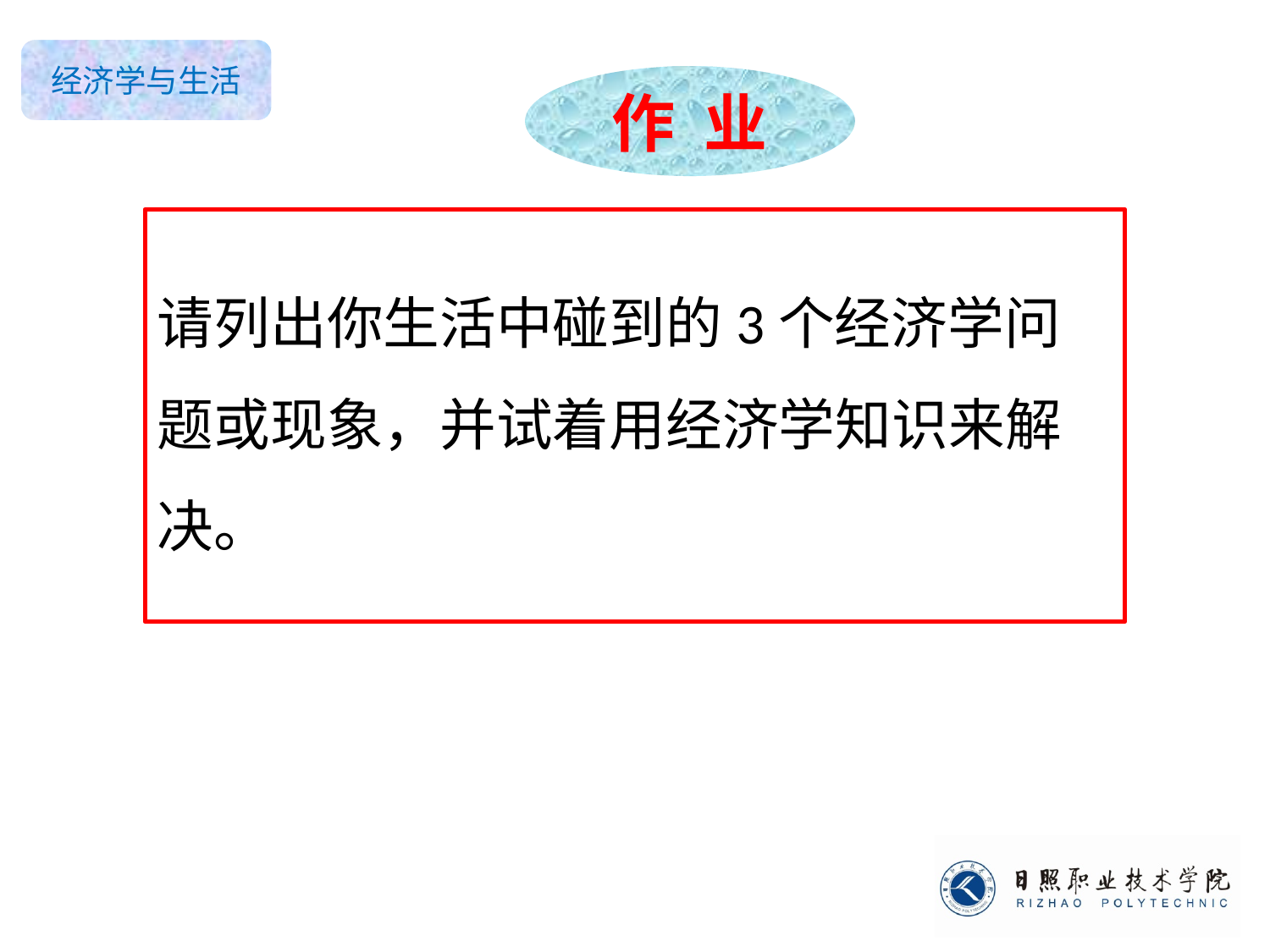

作  业

请列出你生活中碰到的3个经济学问题或现象，并试着用经济学知识来解决。